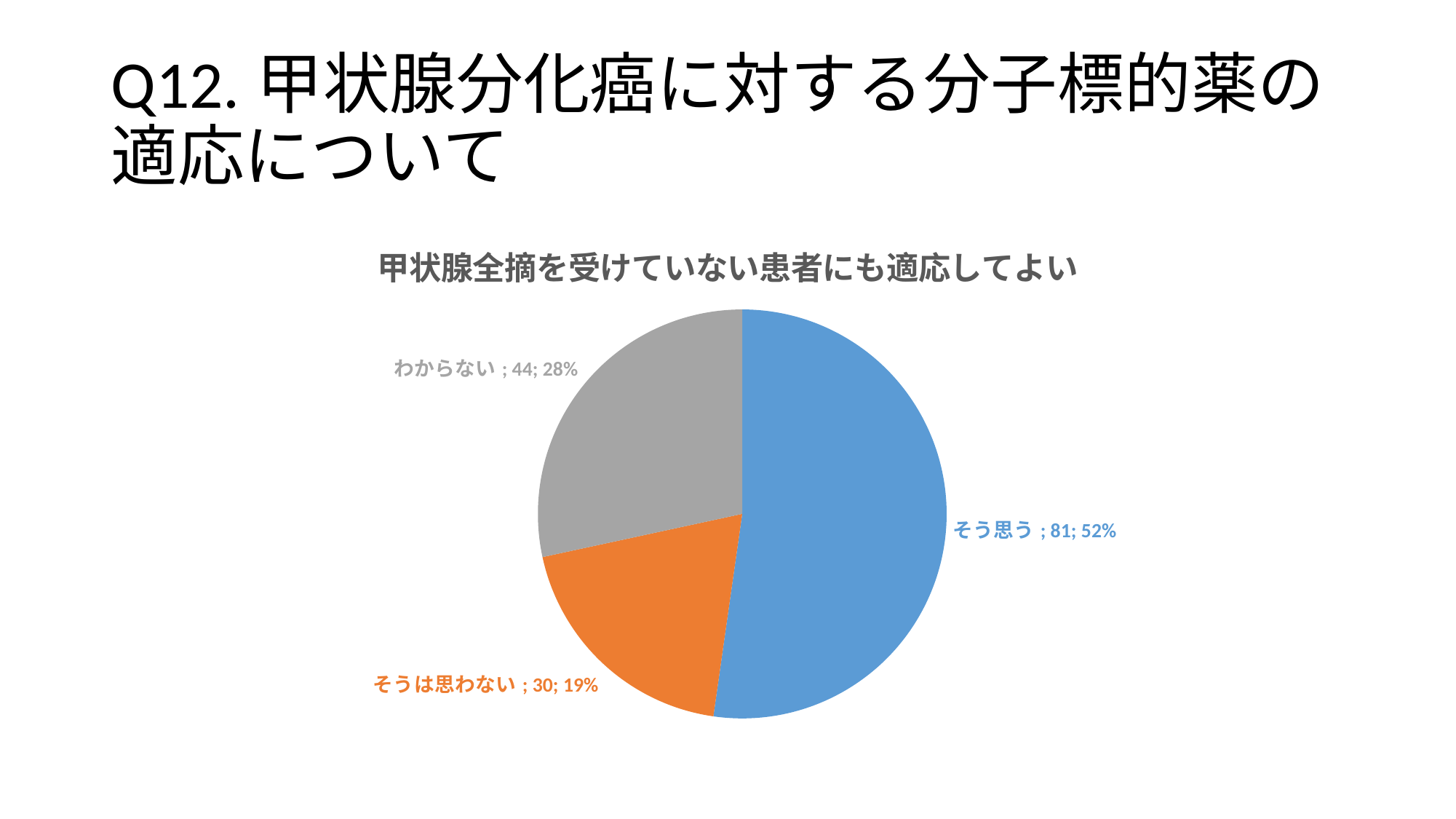

# Q12.甲状腺分化癌に対する分子標的薬の適応について

### Chart:

| Category | 甲状腺全摘を受けていない患者にも適応してよい |
|---|---|
| そう思う | 81.0 |
| そうは思わない | 30.0 |
| わからない | 44.0 |